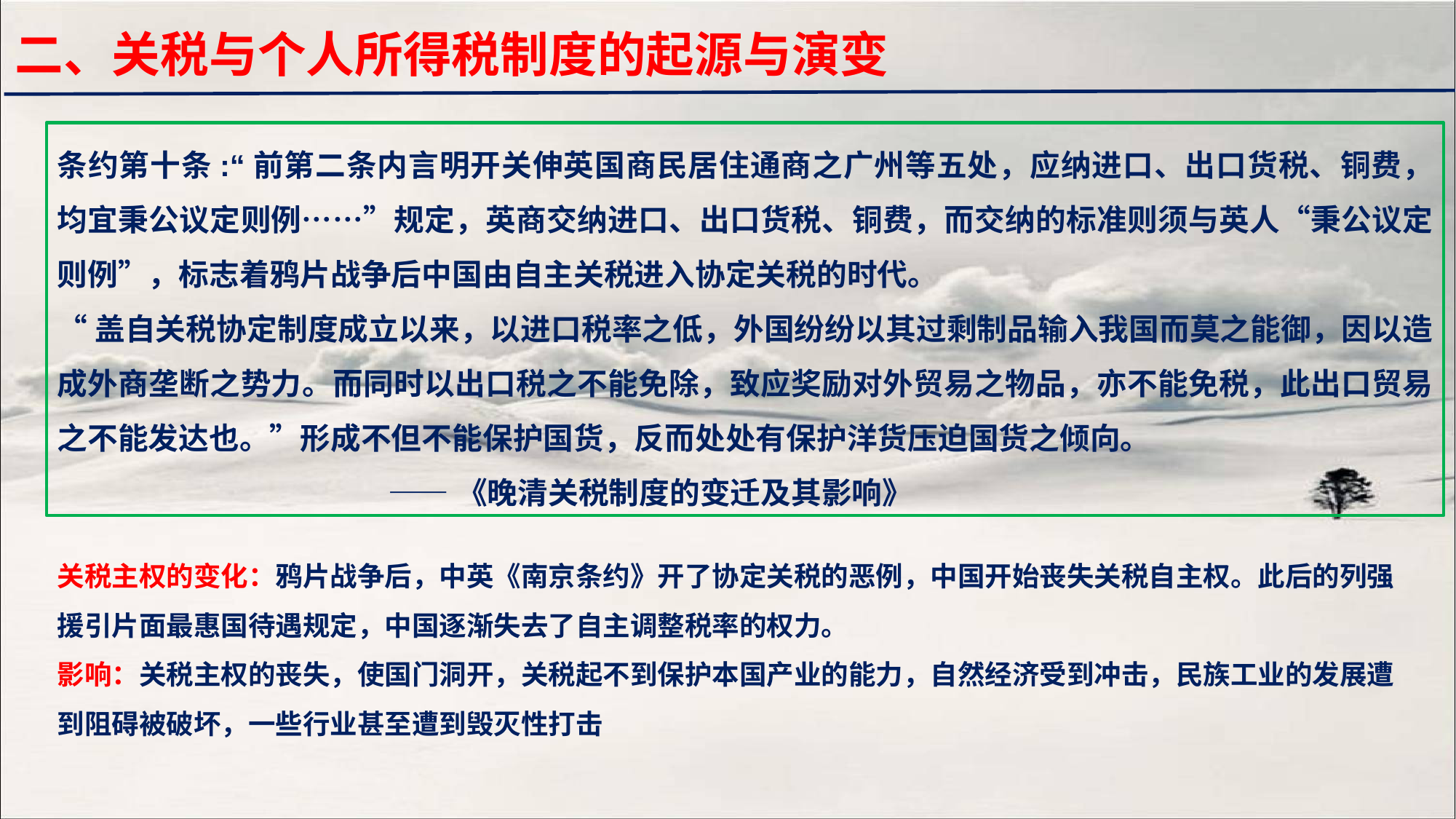

二、关税与个人所得税制度的起源与演变
条约第十条:“前第二条内言明开关伸英国商民居住通商之广州等五处，应纳进口、出口货税、铜费，均宜秉公议定则例……”规定，英商交纳进口、出口货税、铜费，而交纳的标准则须与英人“秉公议定则例”，标志着鸦片战争后中国由自主关税进入协定关税的时代。
“盖自关税协定制度成立以来，以进口税率之低，外国纷纷以其过剩制品输入我国而莫之能御，因以造成外商垄断之势力。而同时以出口税之不能免除，致应奖励对外贸易之物品，亦不能免税，此出口贸易之不能发达也。”形成不但不能保护国货，反而处处有保护洋货压迫国货之倾向。
                                                ——《晚清关税制度的变迁及其影响》

关税主权的变化：鸦片战争后，中英《南京条约》开了协定关税的恶例，中国开始丧失关税自主权。此后的列强援引片面最惠国待遇规定，中国逐渐失去了自主调整税率的权力。
影响：关税主权的丧失，使国门洞开，关税起不到保护本国产业的能力，自然经济受到冲击，民族工业的发展遭到阻碍被破坏，一些行业甚至遭到毁灭性打击